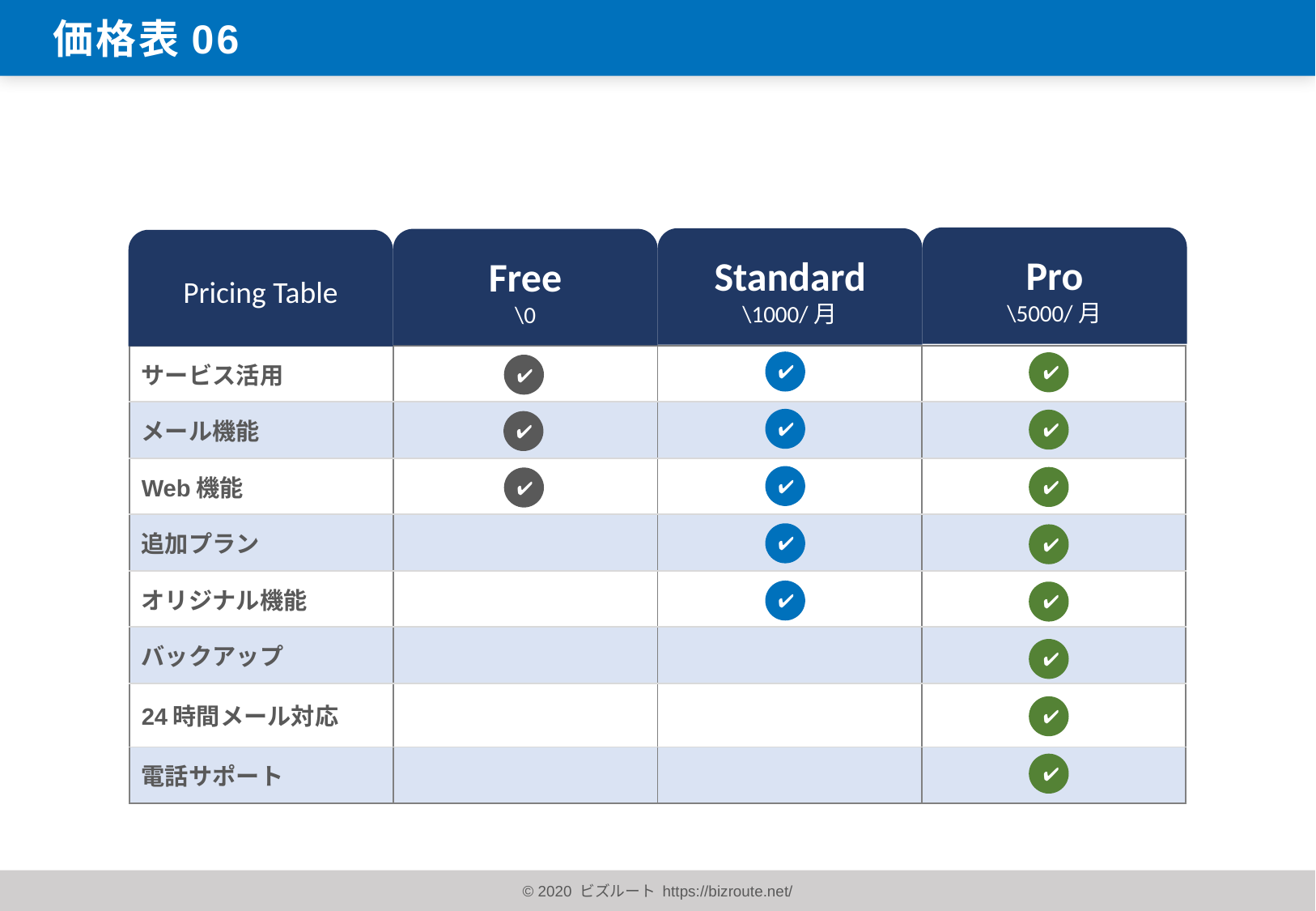

価格表06
Pro
\5000/月
Standard
\1000/月
Free
\0
Pricing Table
| サービス活用 |  |  |  |
| --- | --- | --- | --- |
| メール機能 |  |  |  |
| Web機能 |  |  |  |
| 追加プラン |  |  |  |
| オリジナル機能 |  |  |  |
| バックアップ |  |  |  |
| 24時間メール対応 |  |  |  |
| 電話サポート |  |  |  |

✔

✔

✔

✔

✔

✔

✔

✔

✔

✔

✔

✔

✔

✔

✔

✔

© 2020 ビズルート https://bizroute.net/